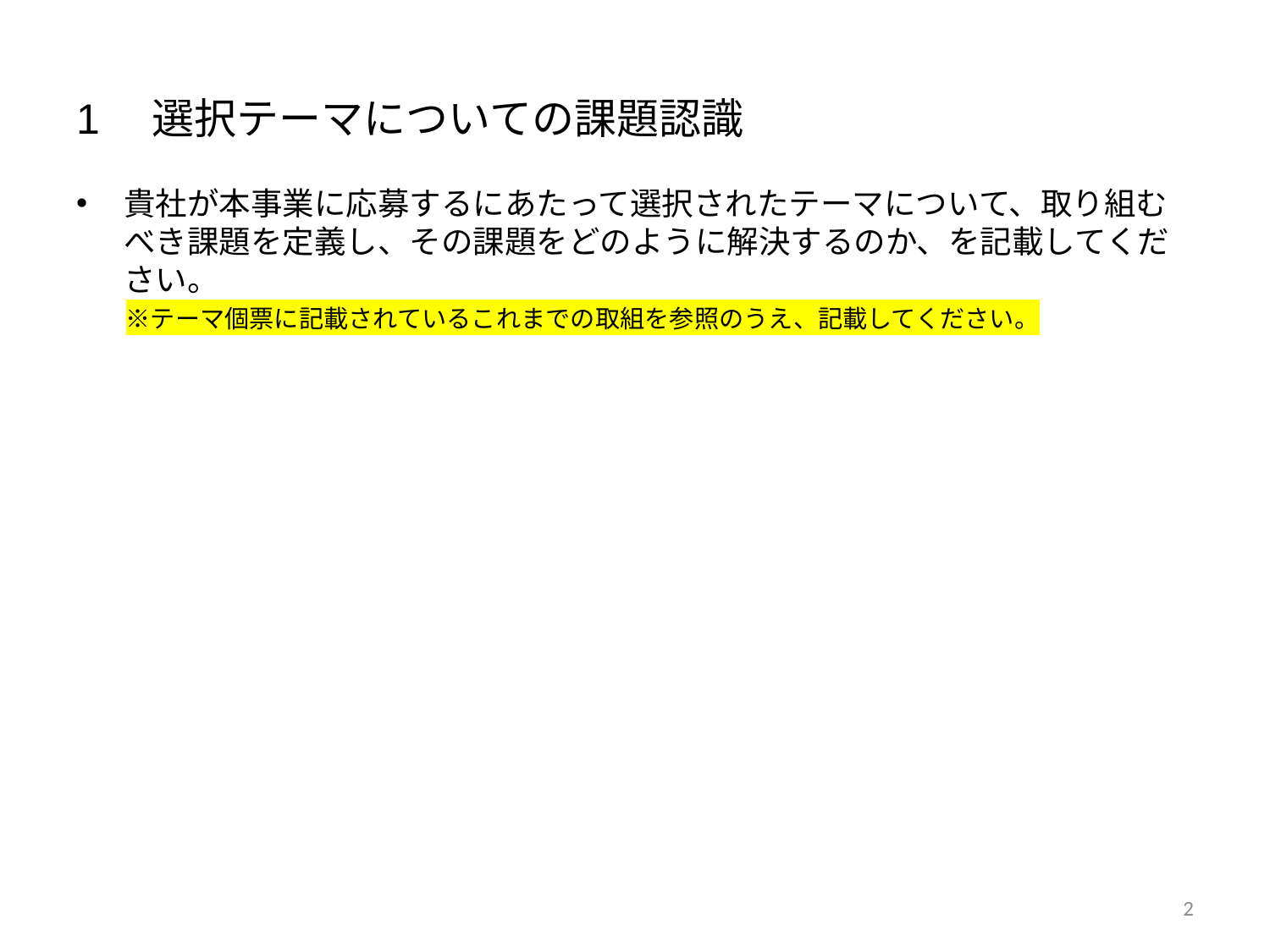

# 1　選択テーマについての課題認識
貴社が本事業に応募するにあたって選択されたテーマについて、取り組むべき課題を定義し、その課題をどのように解決するのか、を記載してください。
　　※テーマ個票に記載されているこれまでの取組を参照のうえ、記載してください。
2